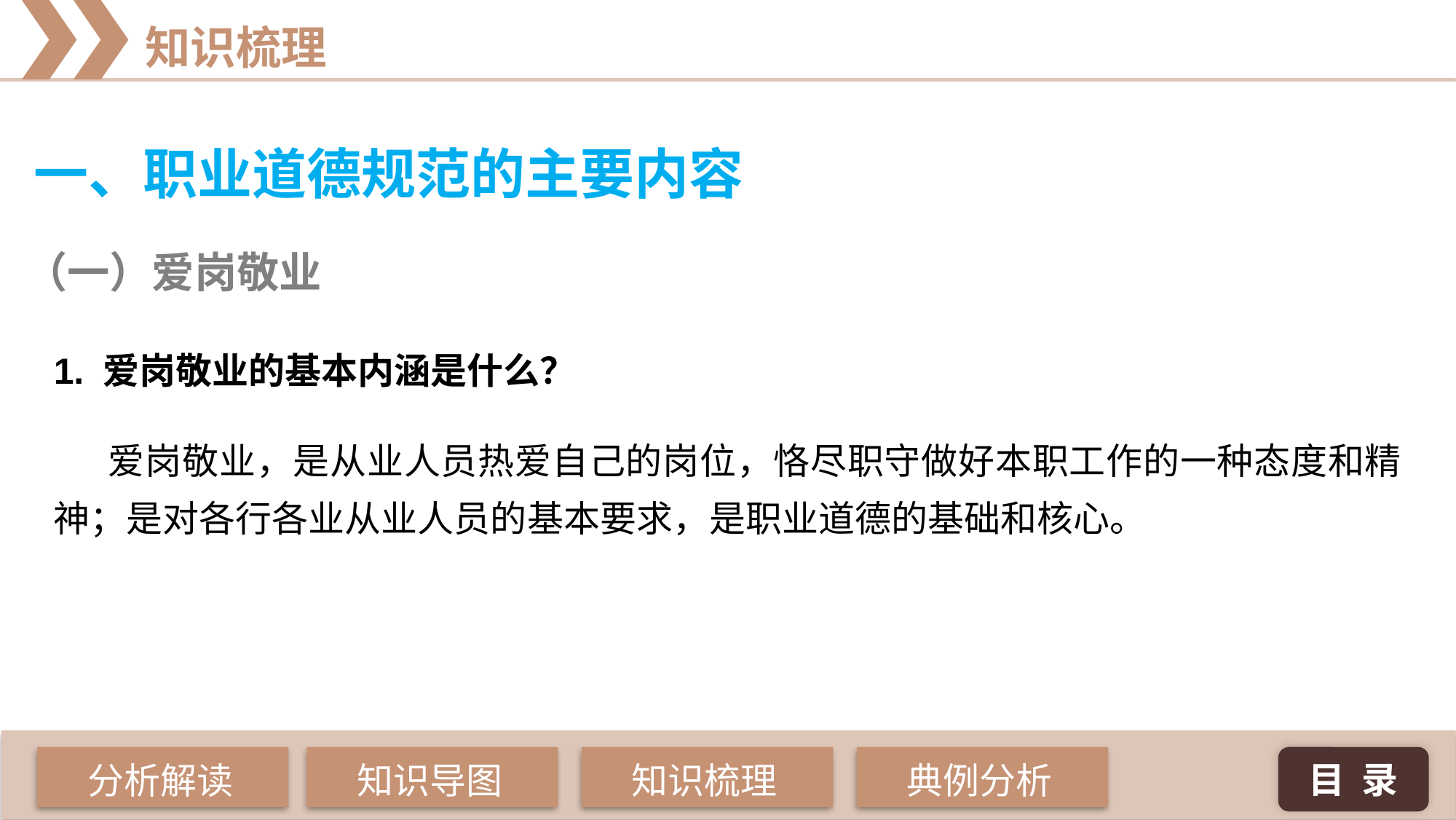

一、职业道德规范的主要内容
（一）爱岗敬业
1. 爱岗敬业的基本内涵是什么？
爱岗敬业，是从业人员热爱自己的岗位，恪尽职守做好本职工作的一种态度和精神；是对各行各业从业人员的基本要求，是职业道德的基础和核心。